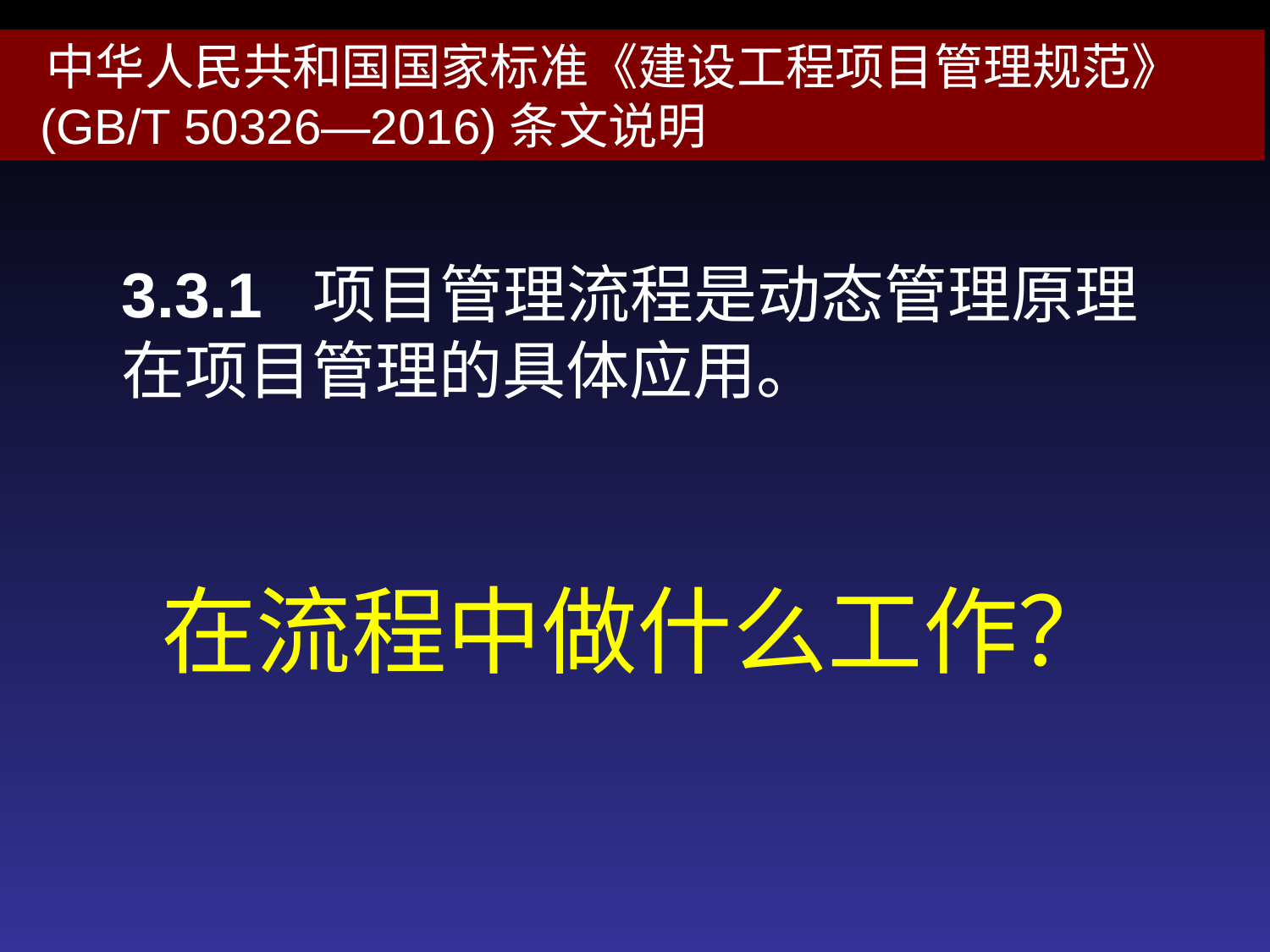

中华人民共和国国家标准《建设工程项目管理规范》
  (GB/T 50326—2016)条文说明
3.3.1  项目管理流程是动态管理原理在项目管理的具体应用。

在流程中做什么工作？